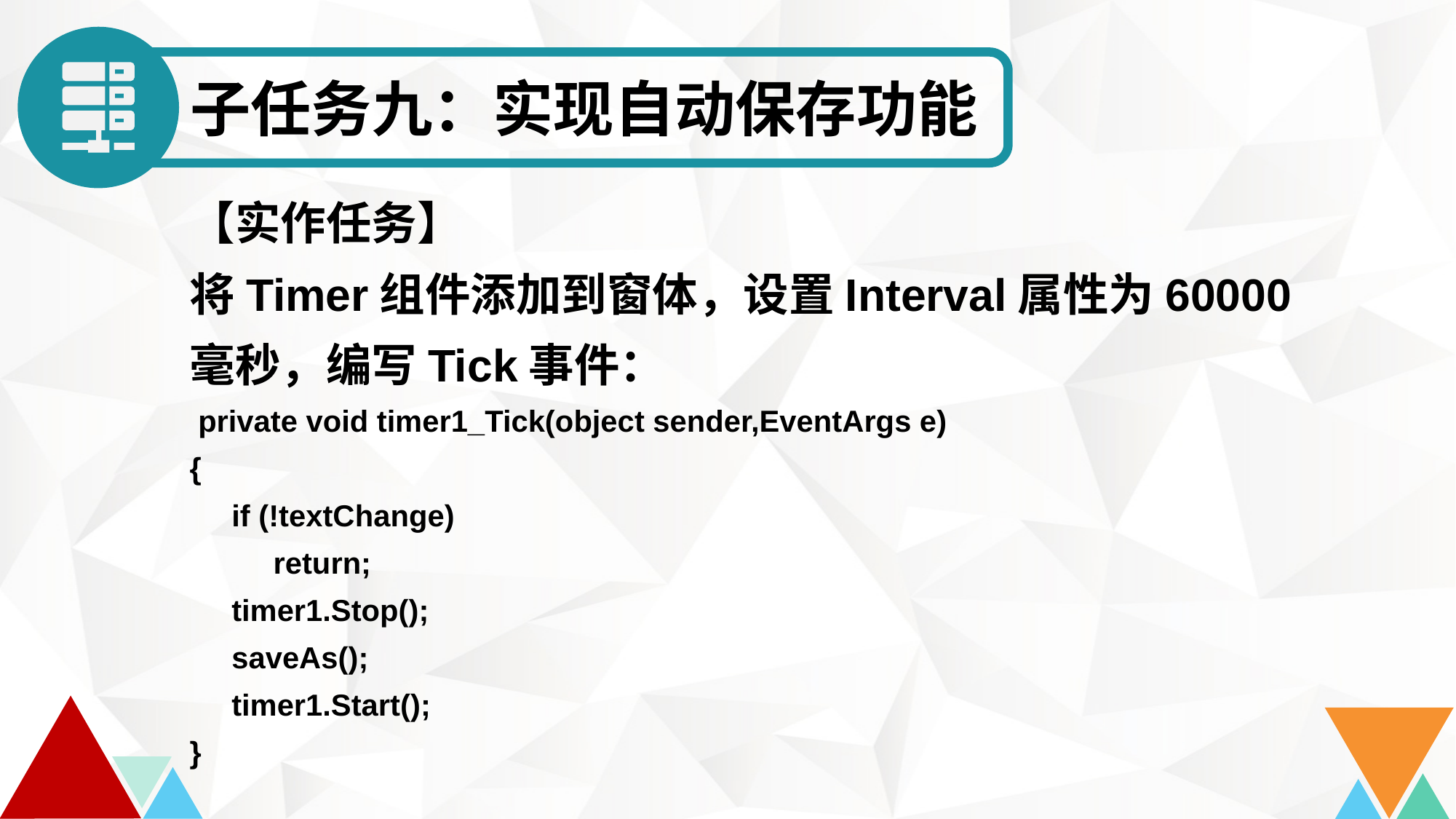

子任务九：实现自动保存功能
【实作任务】
将Timer组件添加到窗体，设置Interval属性为60000
毫秒，编写Tick事件：
 private void timer1_Tick(object sender,EventArgs e)
{
     if (!textChange)
          return;
     timer1.Stop();
     saveAs();
     timer1.Start();
}